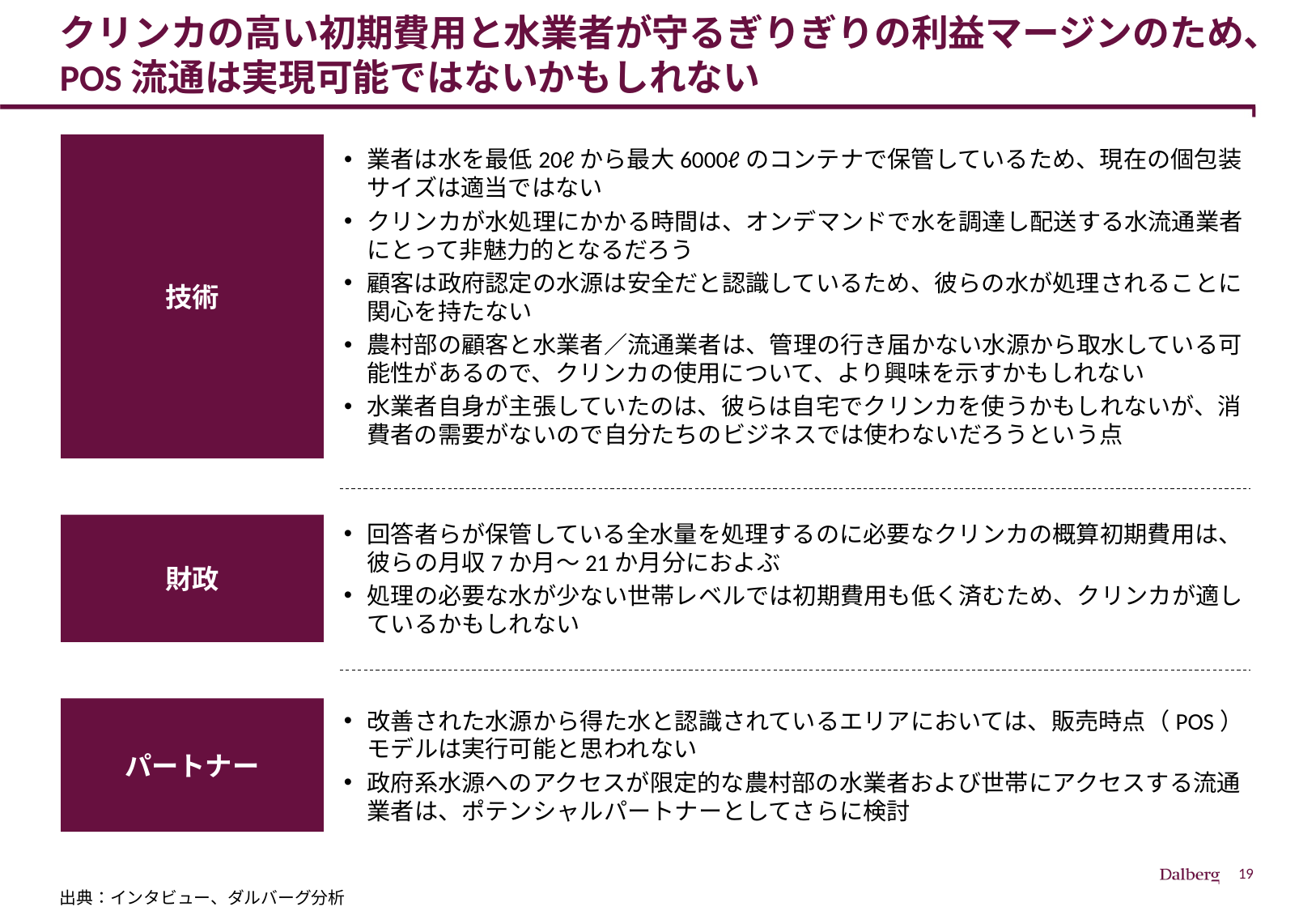

# クリンカの高い初期費用と水業者が守るぎりぎりの利益マージンのため、POS流通は実現可能ではないかもしれない
技術
業者は水を最低20ℓから最大6000ℓのコンテナで保管しているため、現在の個包装サイズは適当ではない
クリンカが水処理にかかる時間は、オンデマンドで水を調達し配送する水流通業者にとって非魅力的となるだろう
顧客は政府認定の水源は安全だと認識しているため、彼らの水が処理されることに関心を持たない
農村部の顧客と水業者／流通業者は、管理の行き届かない水源から取水している可能性があるので、クリンカの使用について、より興味を示すかもしれない
水業者自身が主張していたのは、彼らは自宅でクリンカを使うかもしれないが、消費者の需要がないので自分たちのビジネスでは使わないだろうという点
財政
回答者らが保管している全水量を処理するのに必要なクリンカの概算初期費用は、彼らの月収7か月～21か月分におよぶ
処理の必要な水が少ない世帯レベルでは初期費用も低く済むため、クリンカが適しているかもしれない
パートナー
改善された水源から得た水と認識されているエリアにおいては、販売時点（POS）モデルは実行可能と思われない
政府系水源へのアクセスが限定的な農村部の水業者および世帯にアクセスする流通業者は、ポテンシャルパートナーとしてさらに検討
出典：インタビュー、ダルバーグ分析